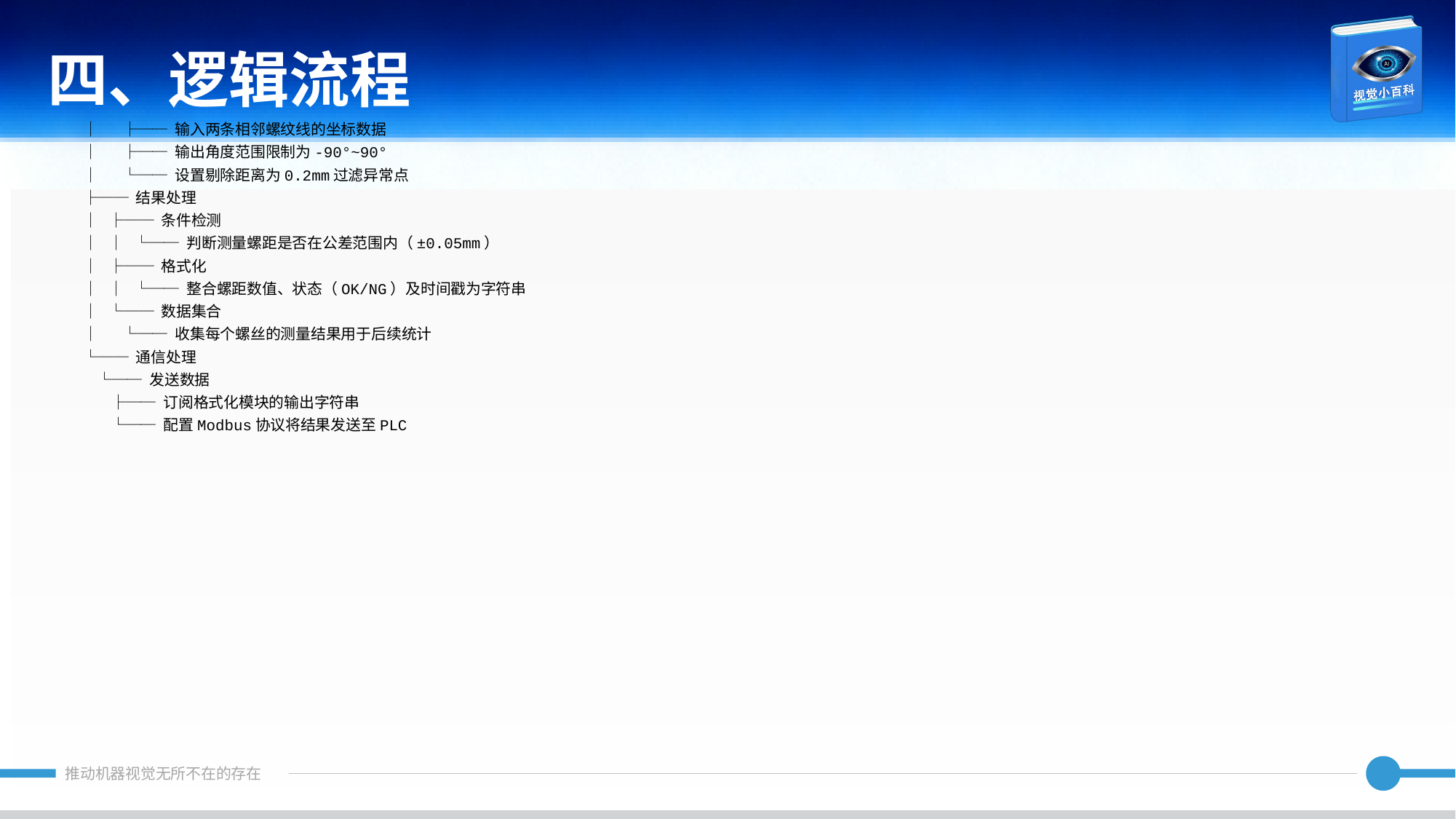

四、逻辑流程

│       ├── 输入两条相邻螺纹线的坐标数据
│       ├── 输出角度范围限制为-90°~90°
│       └── 设置剔除距离为0.2mm过滤异常点
├── 结果处理
│   ├── 条件检测
│   │   └── 判断测量螺距是否在公差范围内（±0.05mm）
│   ├── 格式化
│   │   └── 整合螺距数值、状态（OK/NG）及时间戳为字符串
│   └── 数据集合
│       └── 收集每个螺丝的测量结果用于后续统计
└── 通信处理
    └── 发送数据
        ├── 订阅格式化模块的输出字符串
        └── 配置Modbus协议将结果发送至PLC
9